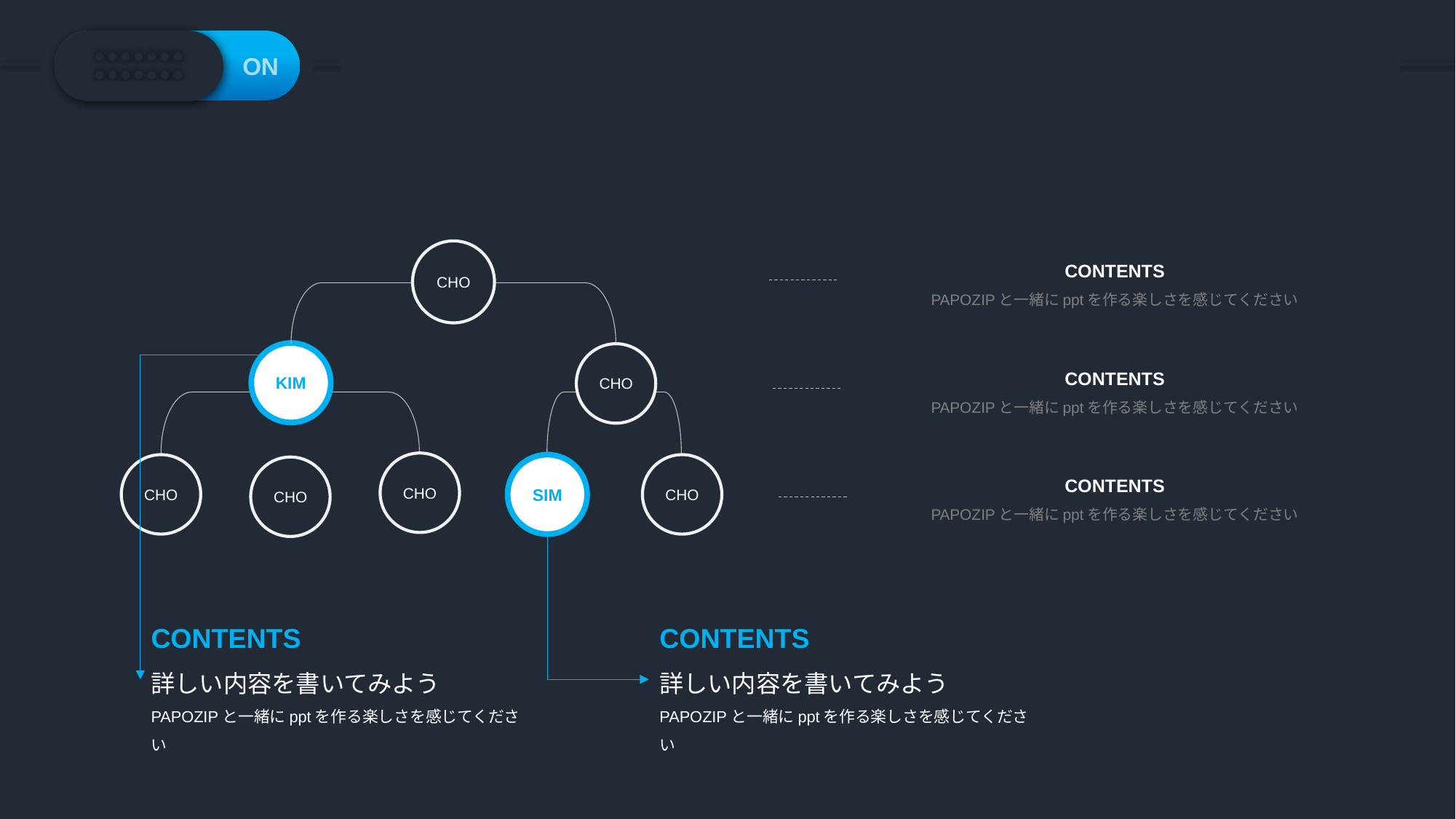

ON
PPT PRESENTATION Enjoy your stylish business and campus life with BIZCAM
OFF

CHO
CONTENTS
PAPOZIPと一緒にpptを作る楽しさを感じてください

KIM
CHO
CONTENTS
PAPOZIPと一緒にpptを作る楽しさを感じてください

CHO
CHO
SIM
CHO
CHO
CONTENTS
PAPOZIPと一緒にpptを作る楽しさを感じてください
CONTENTS
詳しい内容を書いてみよう
PAPOZIPと一緒にpptを作る楽しさを感じてください
CONTENTS
詳しい内容を書いてみよう
PAPOZIPと一緒にpptを作る楽しさを感じてください